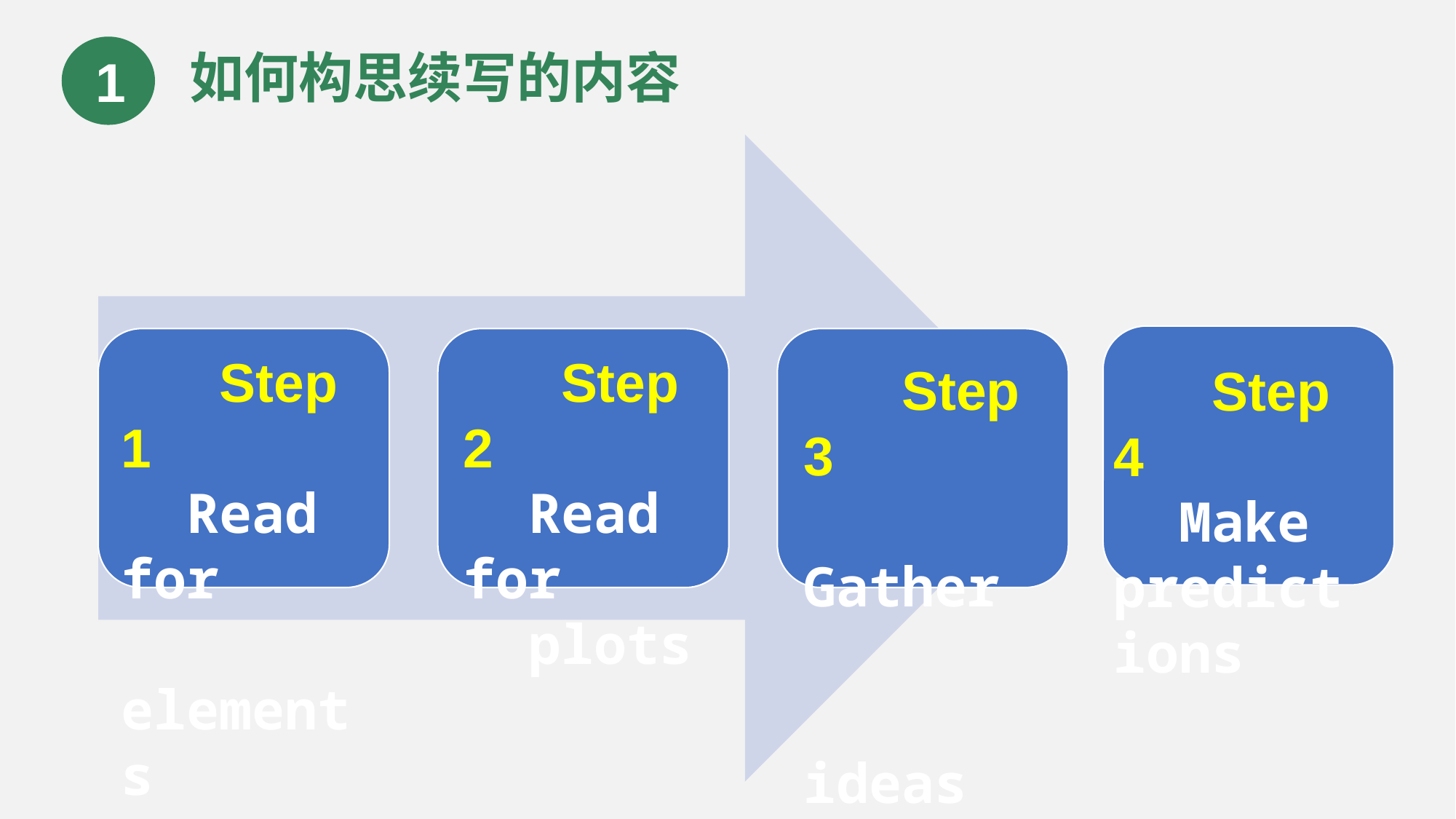

如何构思续写的内容
1

   Step 1
  Read for
  elements
   Step 2
  Read for
  plots
   Step 3
   Gather
   ideas
   Step 4
  Make  predictions